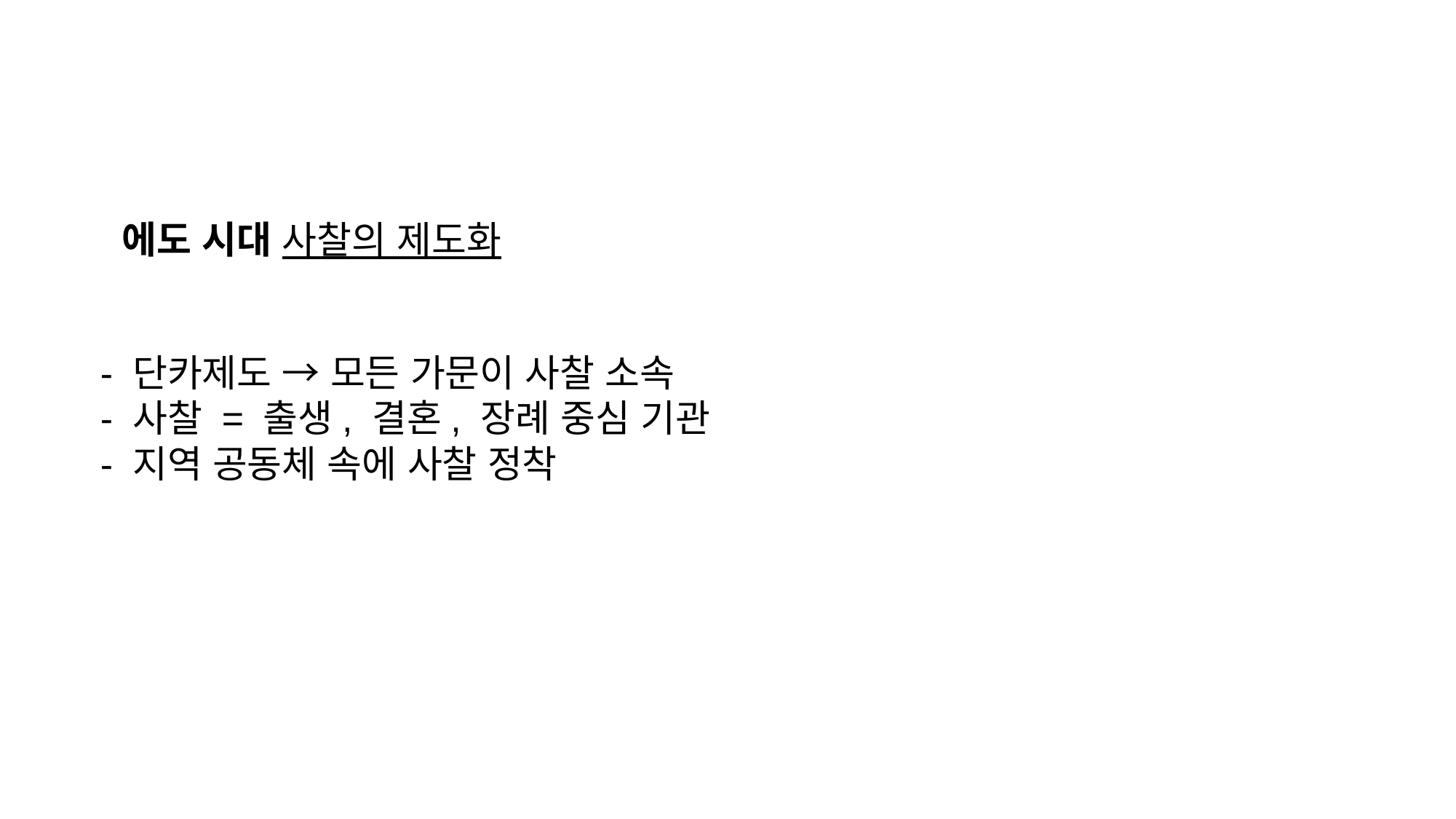

에도 시대 사찰의 제도화
- 단카제도 → 모든 가문이 사찰 소속
- 사찰 = 출생, 결혼, 장례 중심 기관
- 지역 공동체 속에 사찰 정착